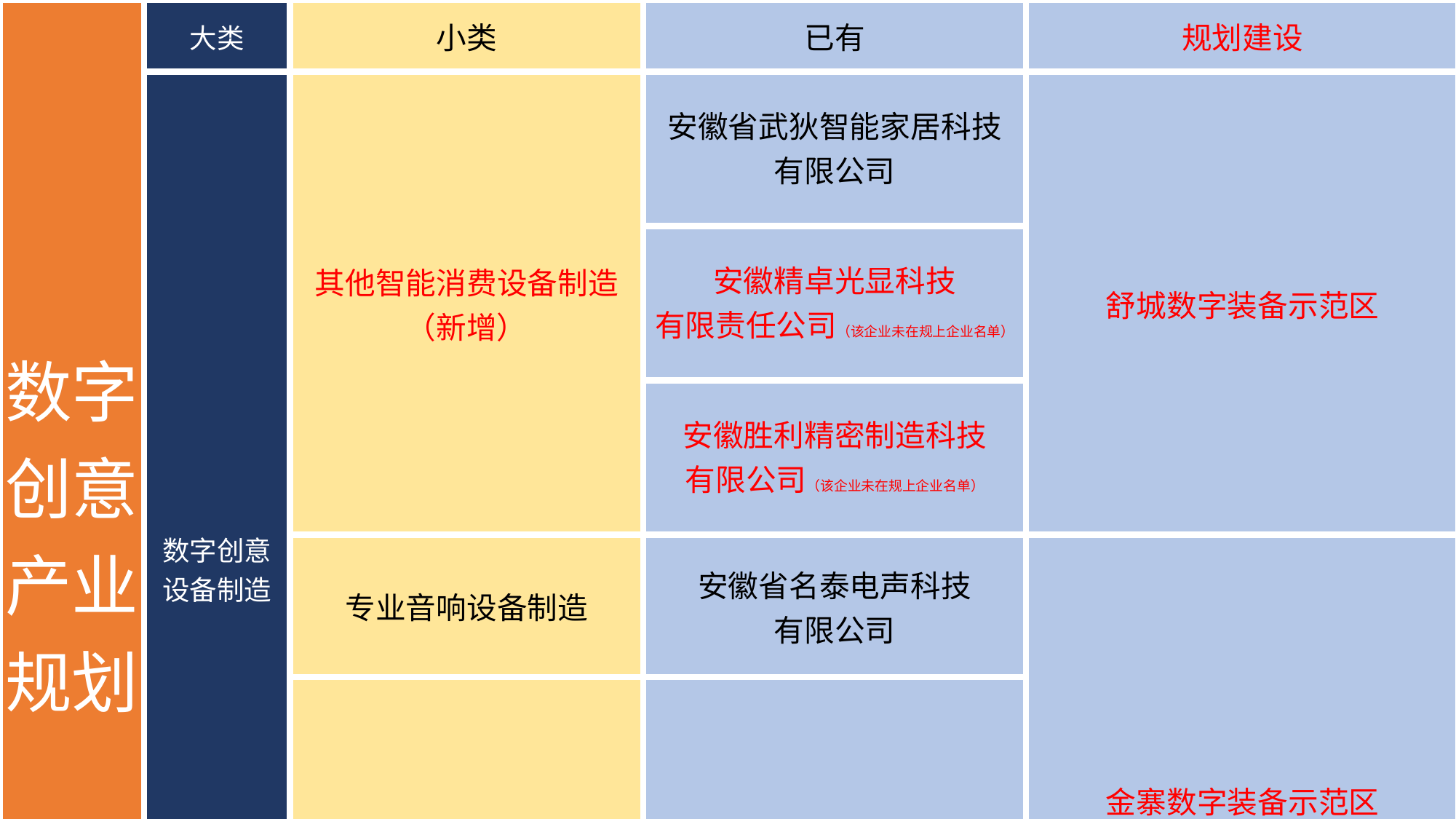

| 数字创意产业规划 | 大类 | 小类 | 已有 | 规划建设 |
| --- | --- | --- | --- | --- |
|  | 数字创意 设备制造 | 其他智能消费设备制造（新增） | 安徽省武狄智能家居科技 有限公司 | 舒城数字装备示范区 |
|  |  |  | 安徽精卓光显科技 有限责任公司（该企业未在规上企业名单） |  |
|  |  |  | 安徽胜利精密制造科技 有限公司（该企业未在规上企业名单） |  |
|  |  | 专业音响设备制造 | 安徽省名泰电声科技 有限公司 | 金寨数字装备示范区 |
|  |  | 广播电视节目制作 及发射设备制造 | 金寨春兴精工有限公司 |  |